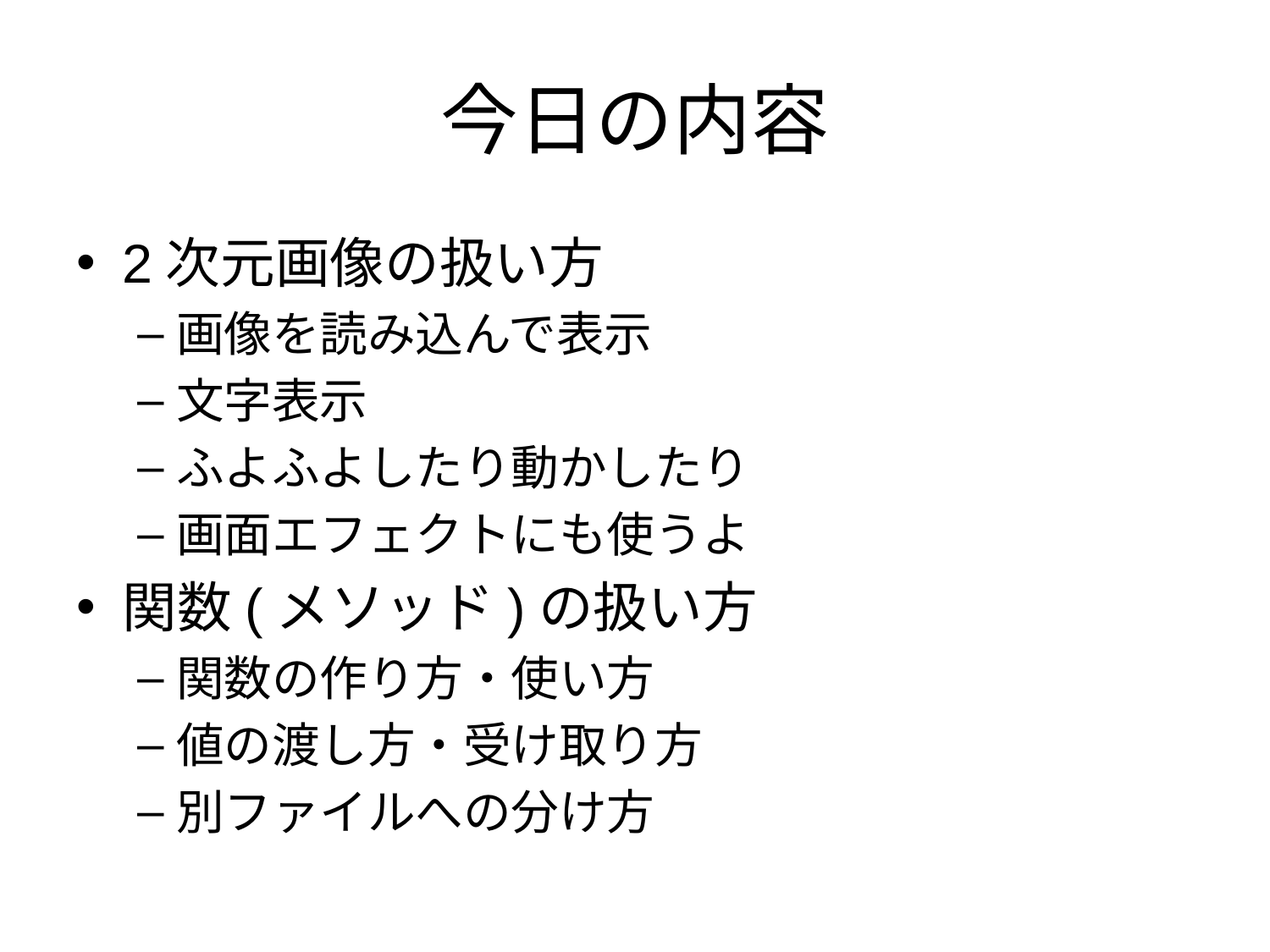

# 今日の内容
2次元画像の扱い方
画像を読み込んで表示
文字表示
ふよふよしたり動かしたり
画面エフェクトにも使うよ
関数(メソッド)の扱い方
関数の作り方・使い方
値の渡し方・受け取り方
別ファイルへの分け方